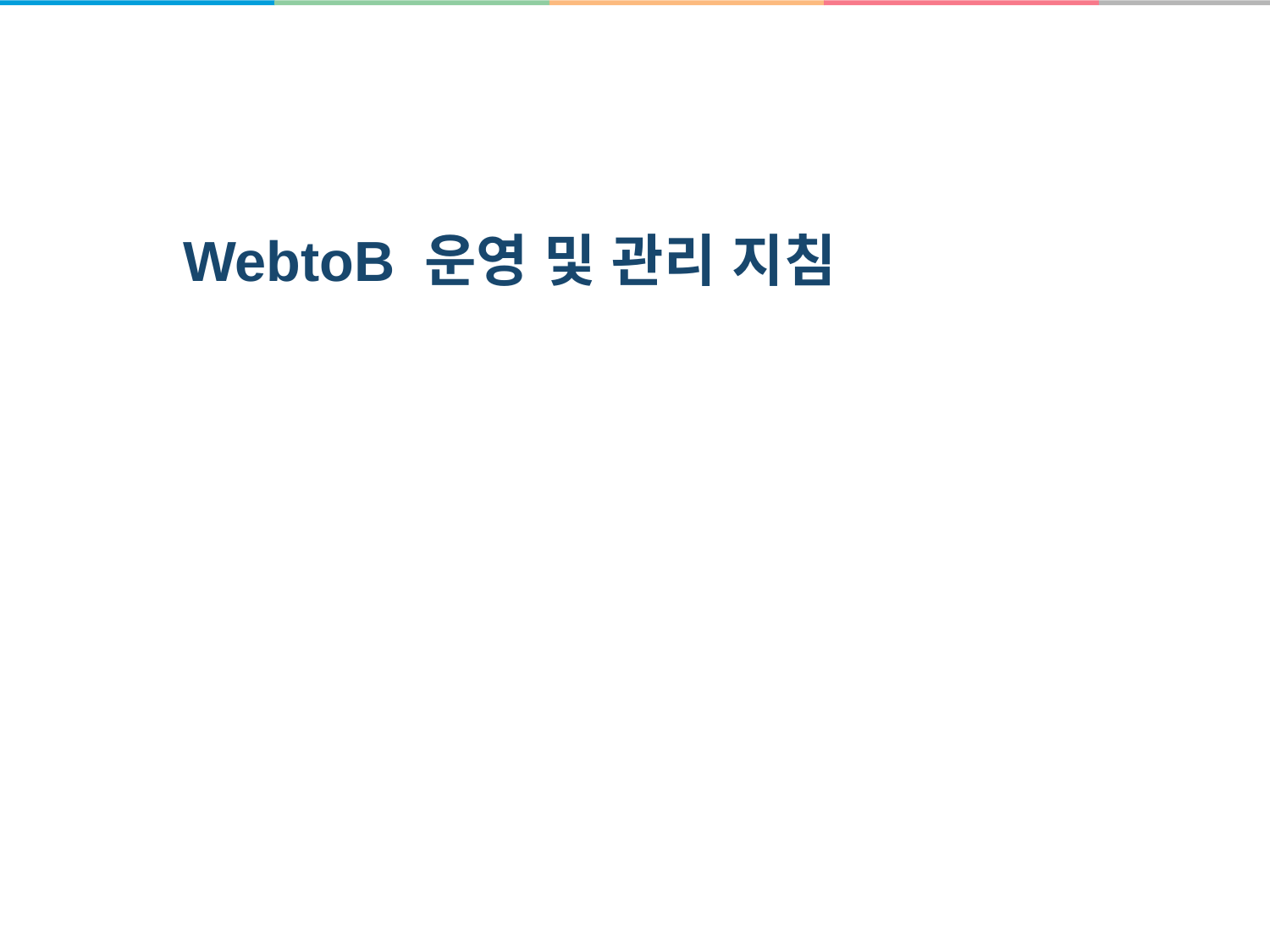

# 2    WebtoB 운영 및 관리 지침